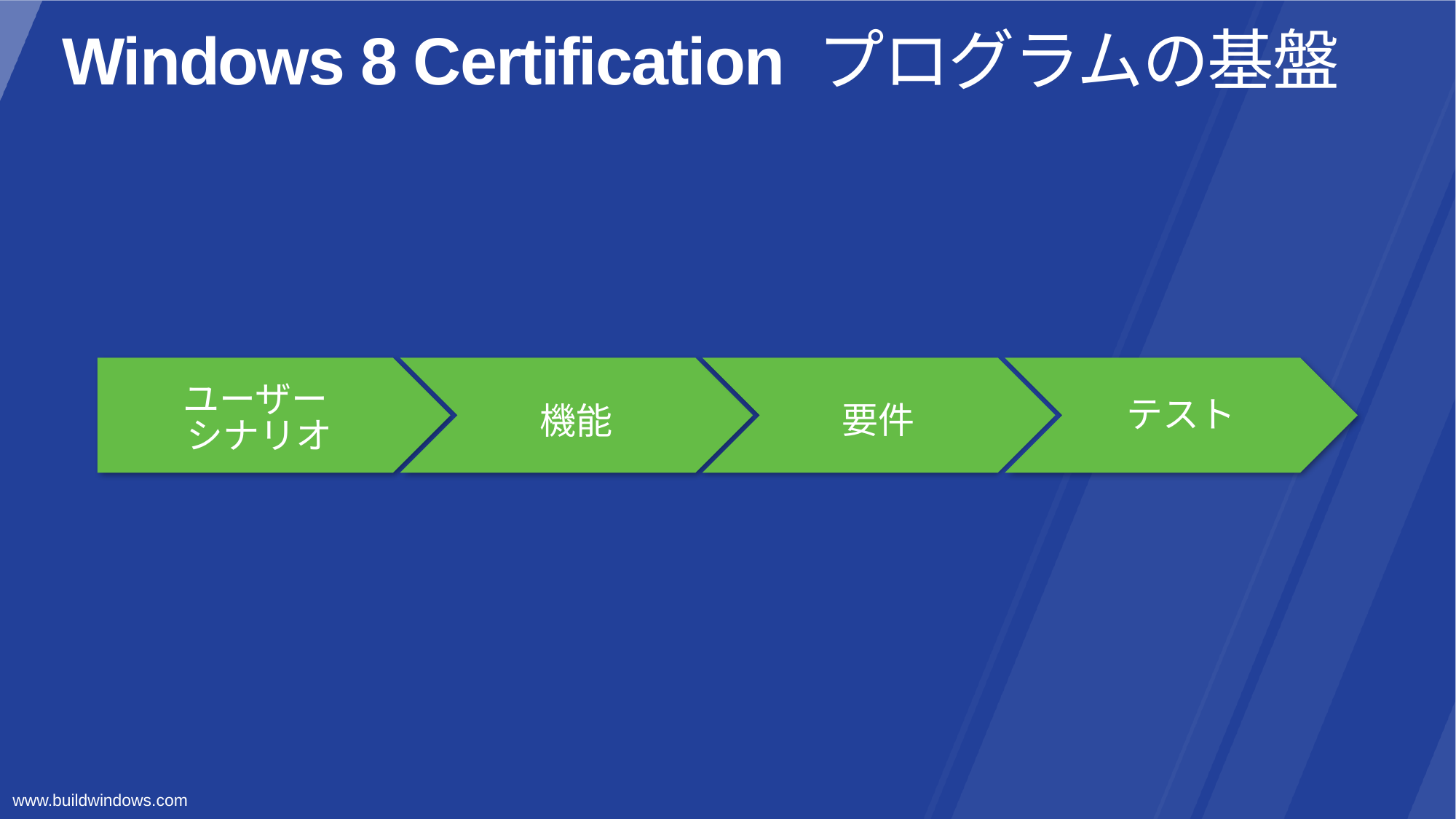

# Windows 8 Certification プログラムの基盤

テスト
ユーザー
シナリオ
機能

要件